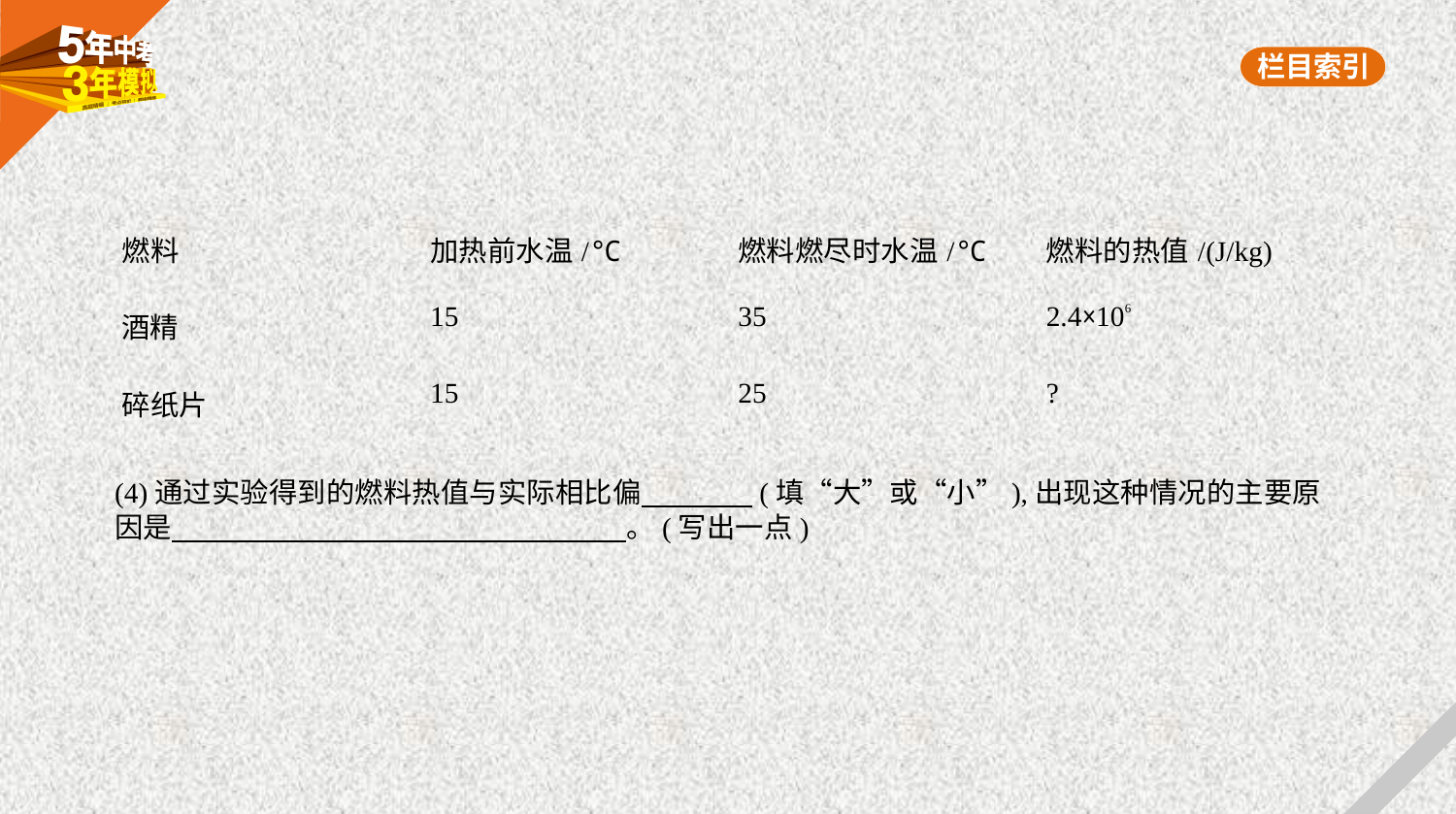

| 燃料 | 加热前水温/℃ | 燃料燃尽时水温/℃ | 燃料的热值/(J/kg) |
| --- | --- | --- | --- |
| 酒精 | 15 | 35 | 2.4×106 |
| 碎纸片 | 15 | 25 | ? |
(4)通过实验得到的燃料热值与实际相比偏　　　    (填“大”或“小”),出现这种情况的主要原
因是　　　　　　　　　　　　　　　    。(写出一点)